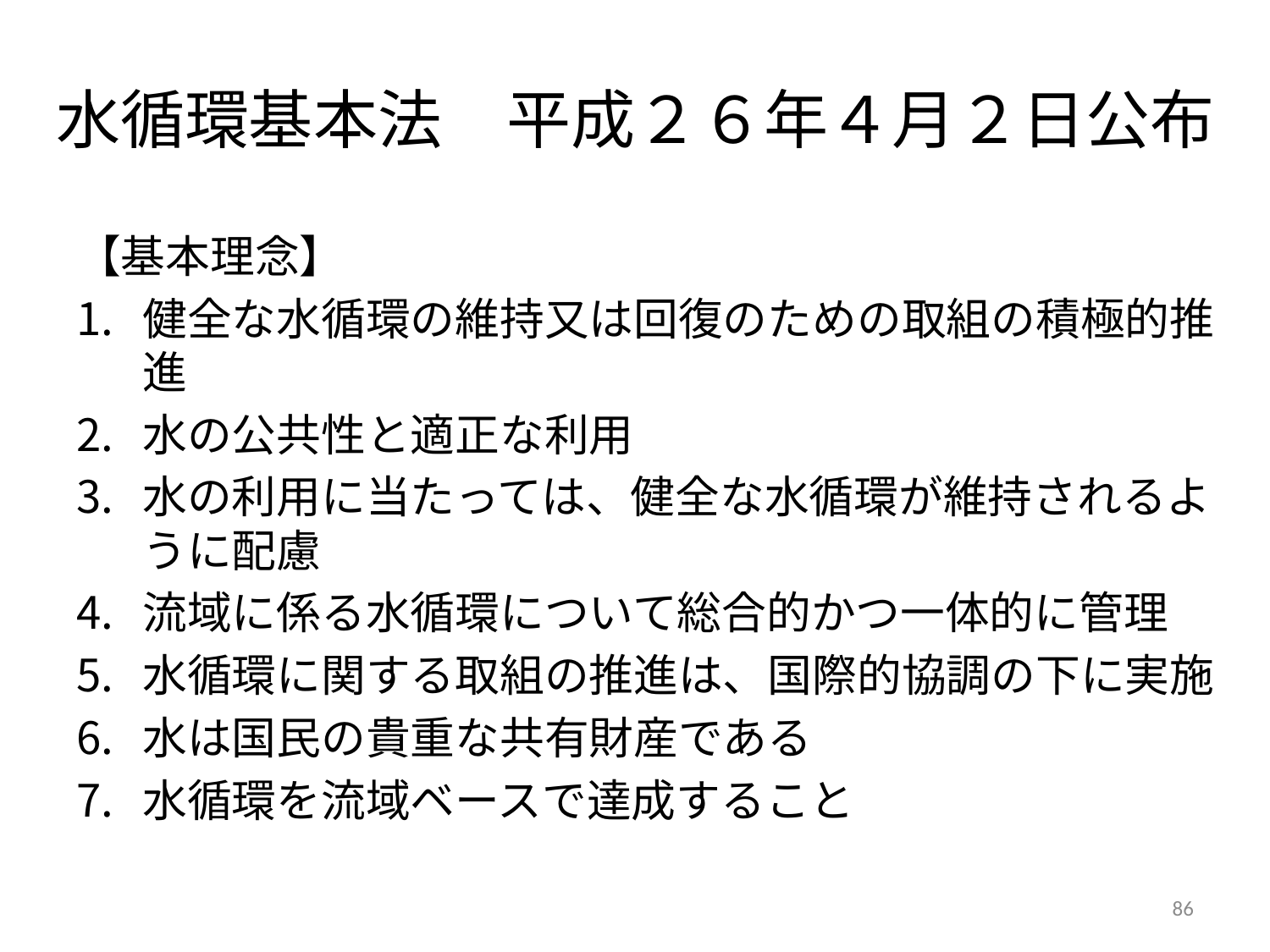

# 水循環基本法　平成２６年４月２日公布
【基本理念】
健全な水循環の維持又は回復のための取組の積極的推進
水の公共性と適正な利用
水の利用に当たっては、健全な水循環が維持されるように配慮
流域に係る水循環について総合的かつ一体的に管理
水循環に関する取組の推進は、国際的協調の下に実施
水は国民の貴重な共有財産である
水循環を流域ベースで達成すること
86